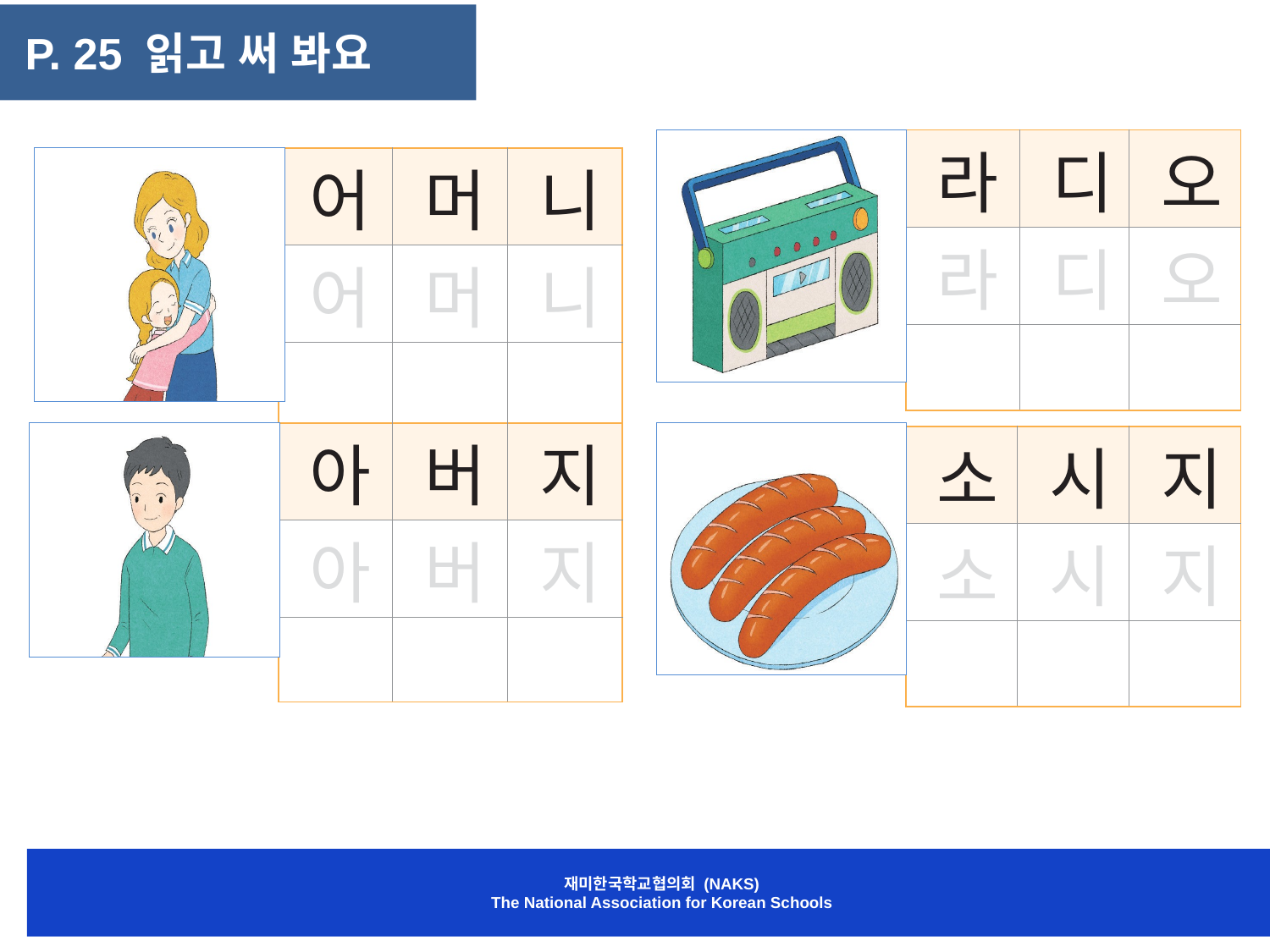

P. 25 읽고 써 봐요
| 라 | 디 | 오 |
| --- | --- | --- |
| 라 | 디 | 오 |
|  |  |  |

| 어 | 머 | 니 |
| --- | --- | --- |
| 어 | 머 | 니 |
|  |  |  |

| 아 | 버 | 지 |
| --- | --- | --- |
| 아 | 버 | 지 |
|  |  |  |

| 소 | 시 | 지 |
| --- | --- | --- |
| 소 | 시 | 지 |
|  |  |  |
재미한국학교협의회 (NAKS)
The National Association for Korean Schools